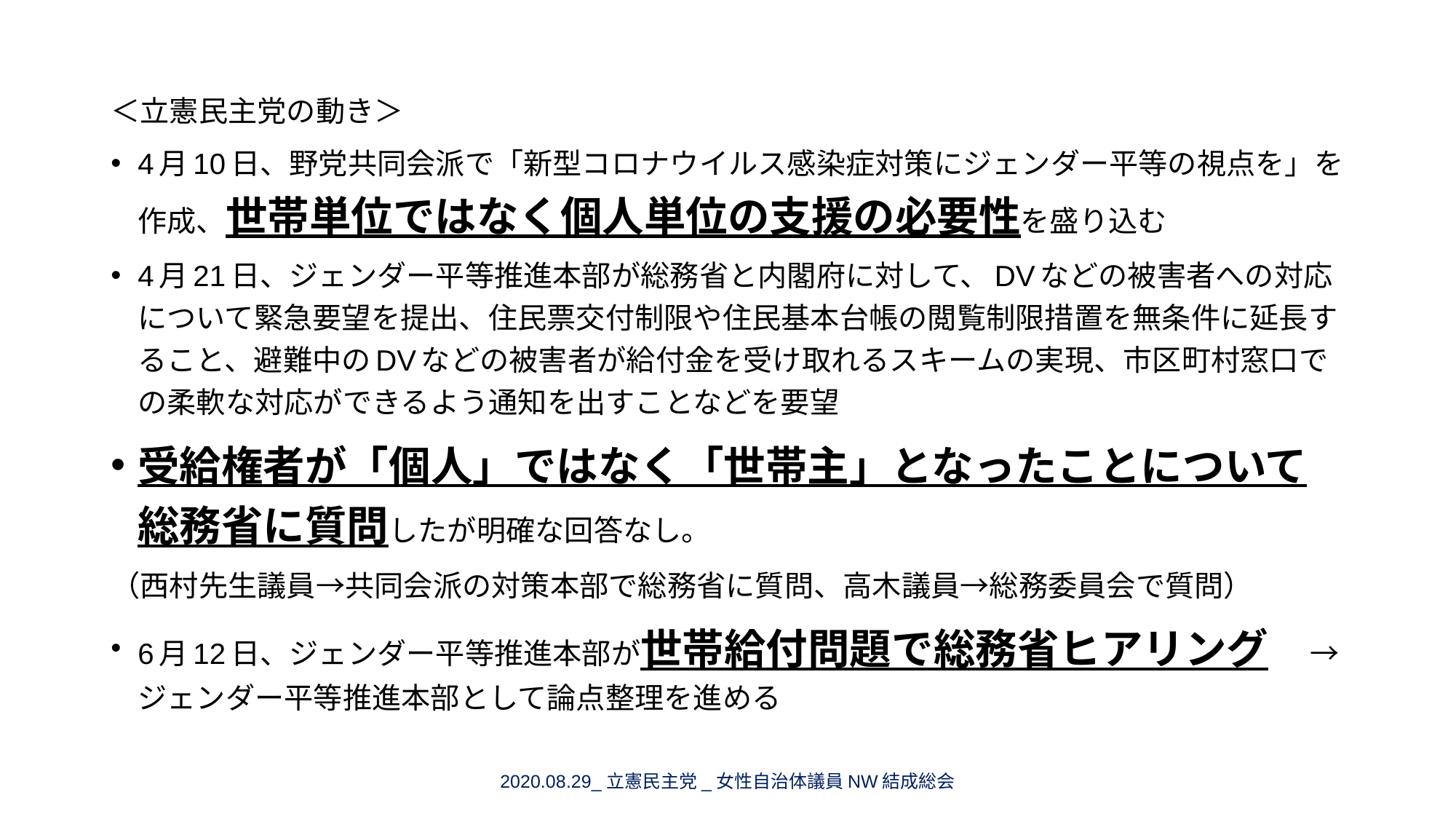

＜立憲民主党の動き＞
4月10日、野党共同会派で「新型コロナウイルス感染症対策にジェンダー平等の視点を」を作成、世帯単位ではなく個人単位の支援の必要性を盛り込む
4月21日、ジェンダー平等推進本部が総務省と内閣府に対して、DVなどの被害者への対応について緊急要望を提出、住民票交付制限や住民基本台帳の閲覧制限措置を無条件に延長すること、避難中のDVなどの被害者が給付金を受け取れるスキームの実現、市区町村窓口での柔軟な対応ができるよう通知を出すことなどを要望
受給権者が「個人」ではなく「世帯主」となったことについて総務省に質問したが明確な回答なし。
（西村先生議員→共同会派の対策本部で総務省に質問、高木議員→総務委員会で質問）
6月12日、ジェンダー平等推進本部が世帯給付問題で総務省ヒアリング　→ジェンダー平等推進本部として論点整理を進める

2020.08.29_立憲民主党_女性自治体議員NW結成総会